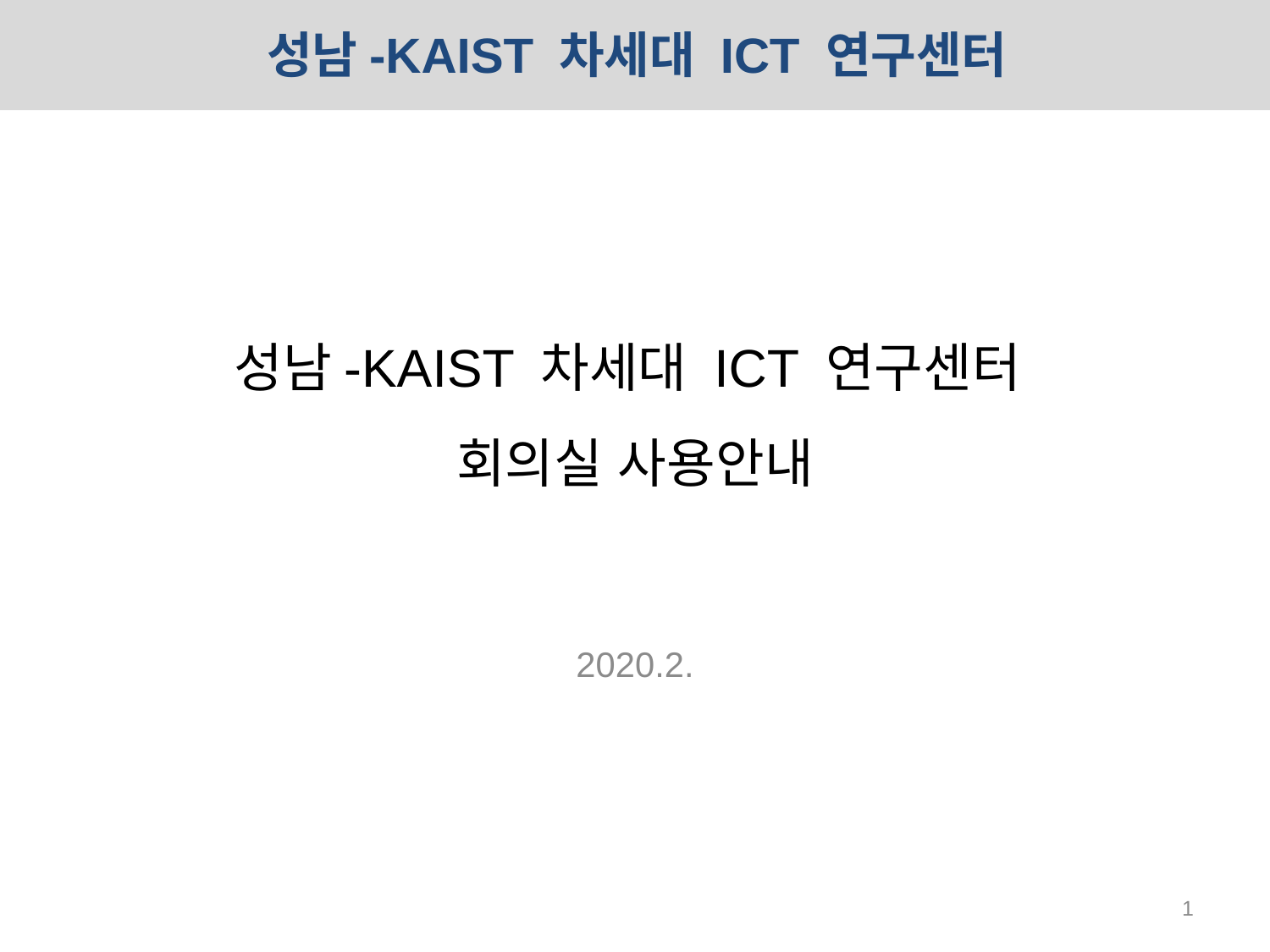

성남-KAIST 차세대 ICT 연구센터

# 성남-KAIST 차세대 ICT 연구센터 회의실 사용안내
2020.2.
1